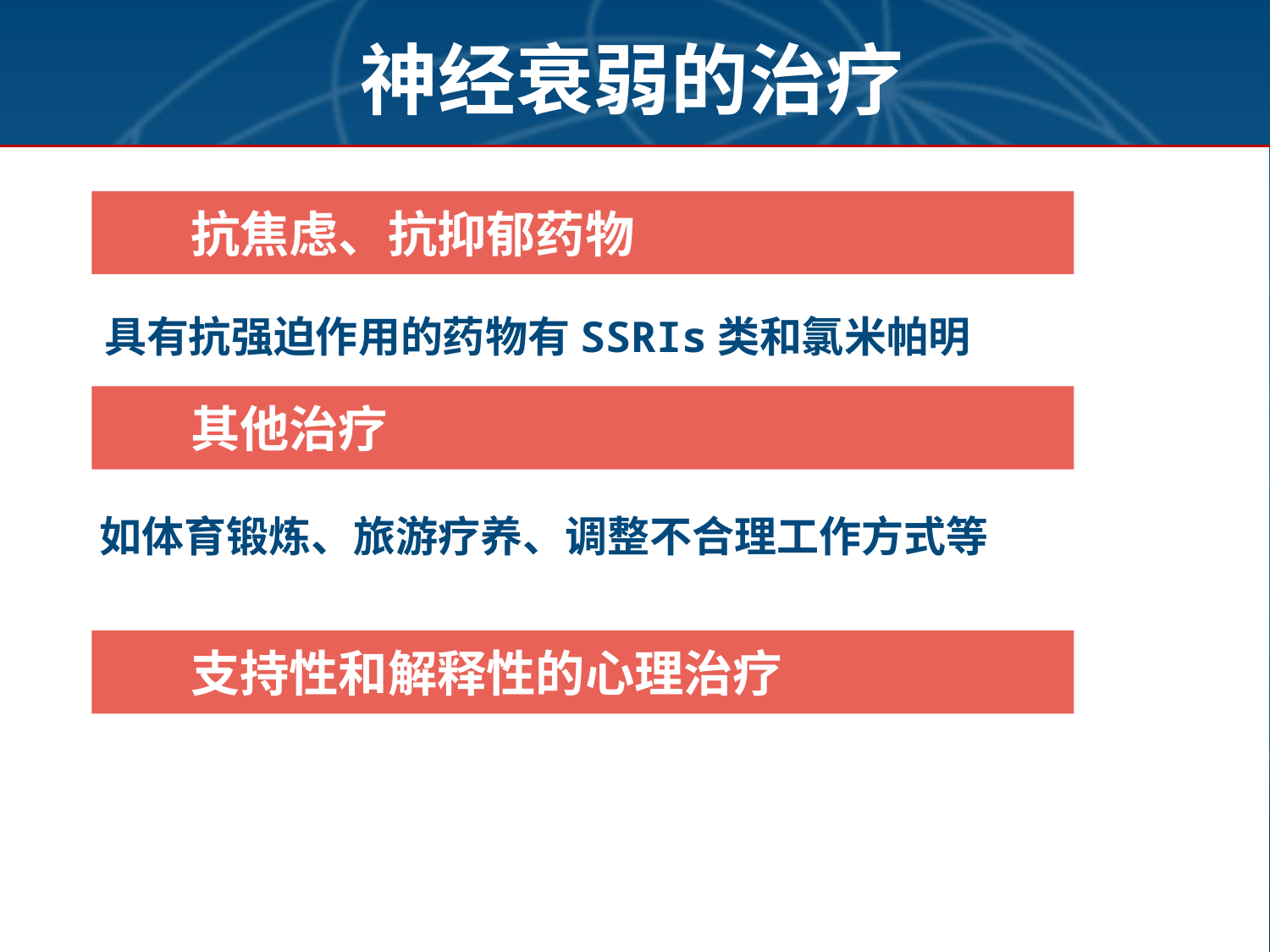

神经衰弱的治疗

抗焦虑、抗抑郁药物

具有抗强迫作用的药物有SSRIs类和氯米帕明

其他治疗

如体育锻炼、旅游疗养、调整不合理工作方式等

支持性和解释性的心理治疗